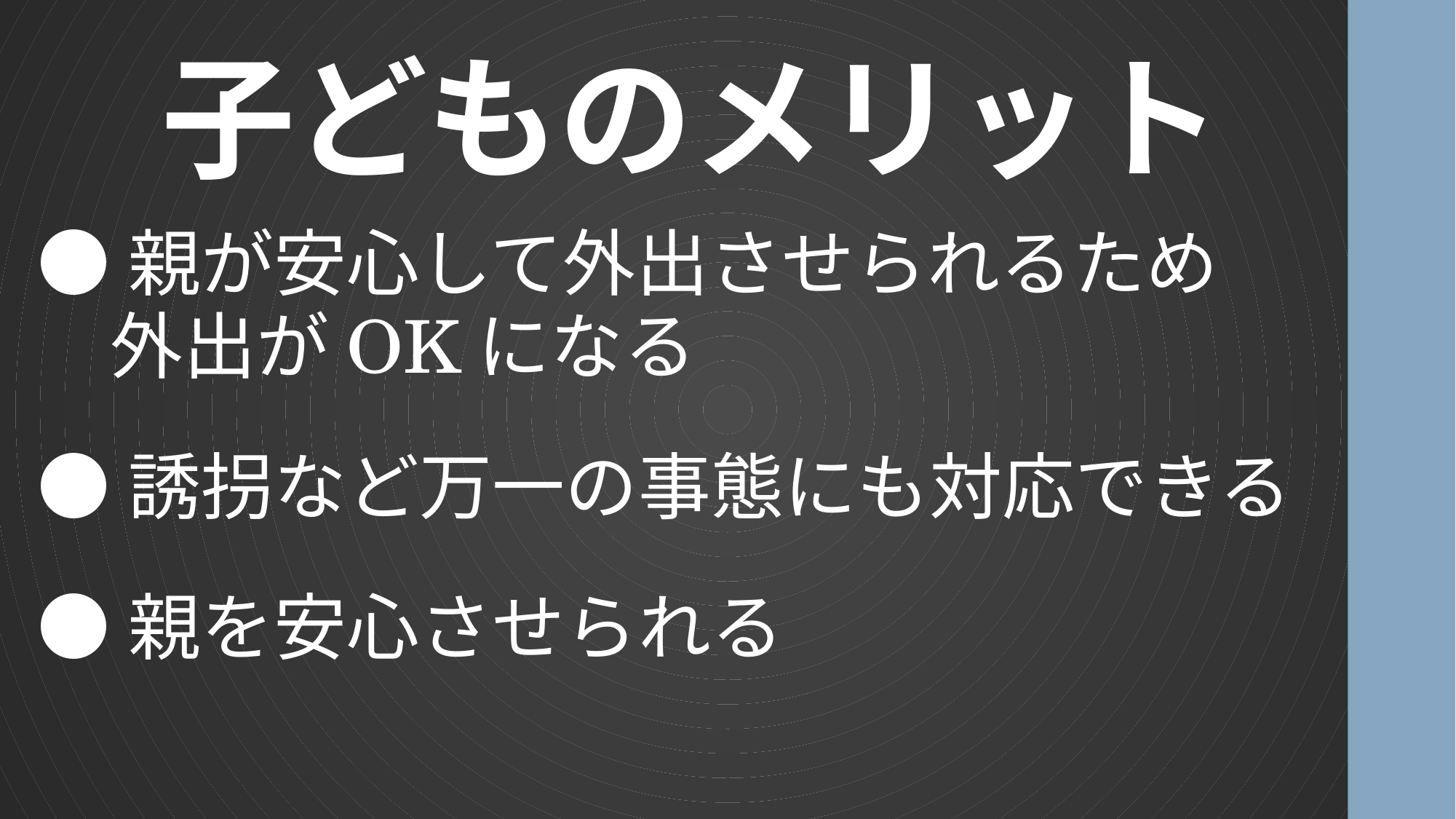

# 子どものメリット
●親が安心して外出させられるため
　外出がOKになる
●誘拐など万一の事態にも対応できる
●親を安心させられる